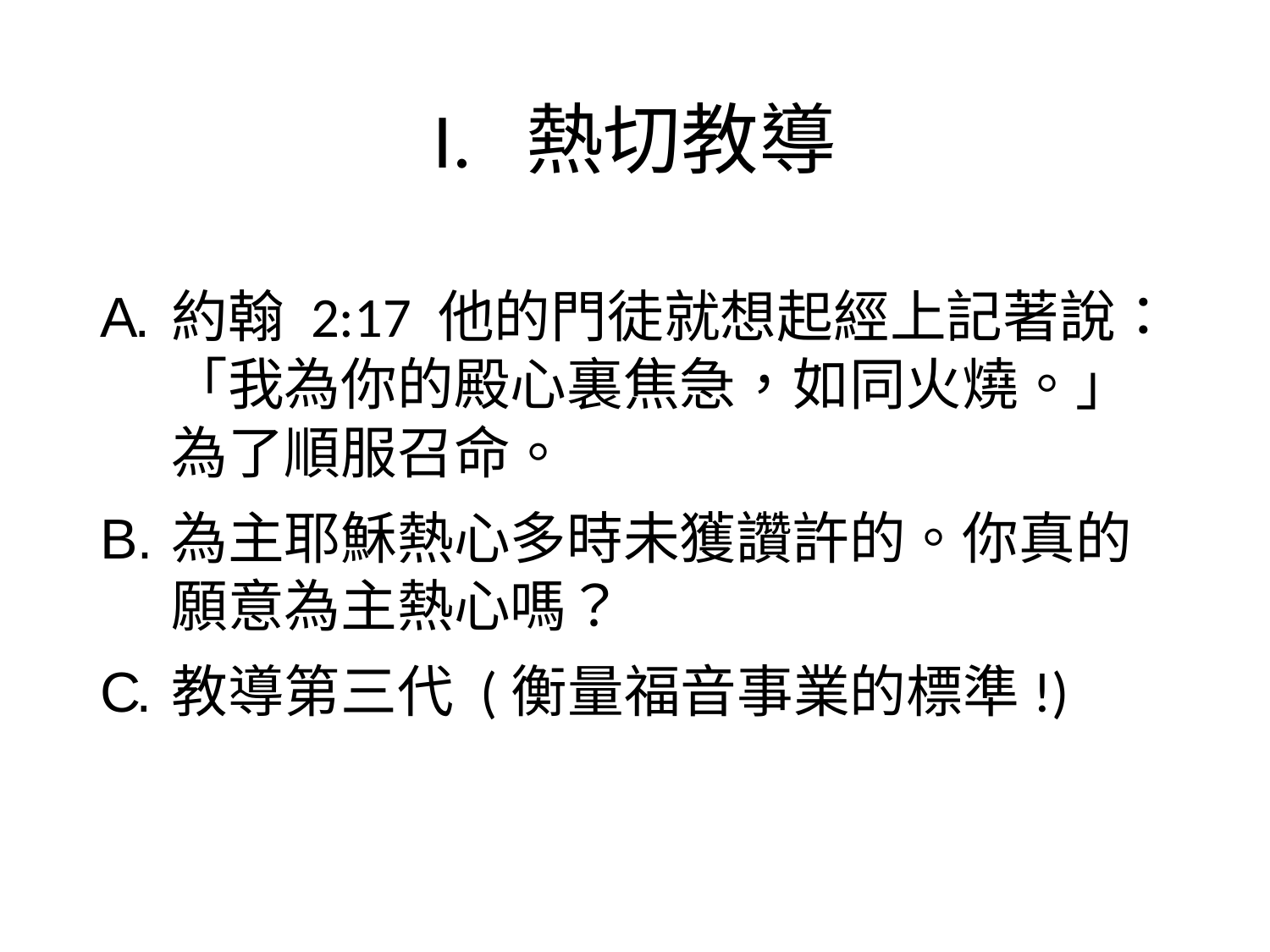

# I.  熱切教導
約翰 2:17 他的門徒就想起經上記著說：「我為你的殿心裏焦急，如同火燒。」為了順服召命。
為主耶穌熱心多時未獲讚許的。你真的願意為主熱心嗎？
教導第三代 (衡量福音事業的標準!)